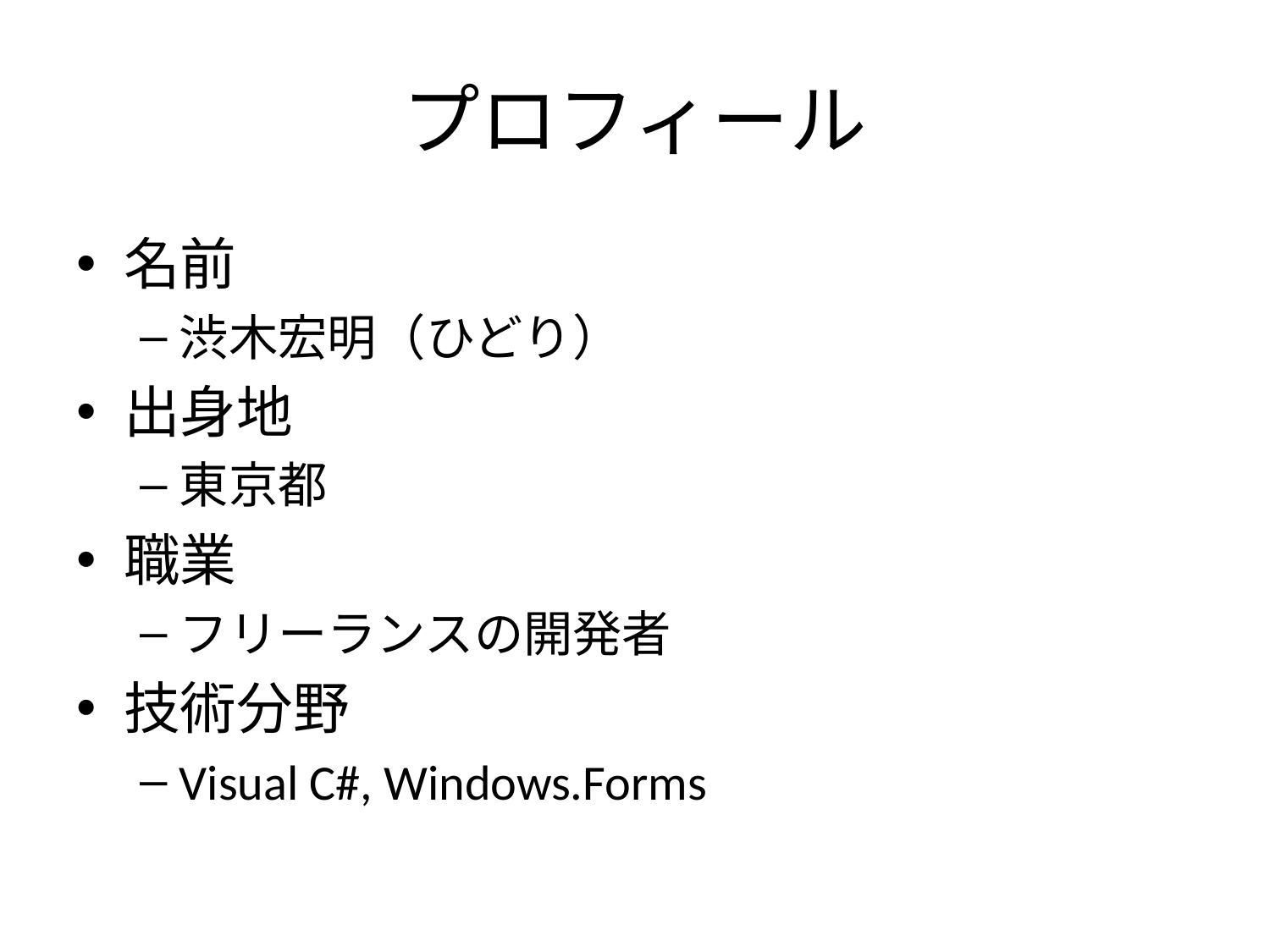

# プロフィール
名前
渋木宏明（ひどり）
出身地
東京都
職業
フリーランスの開発者
技術分野
Visual C#, Windows.Forms